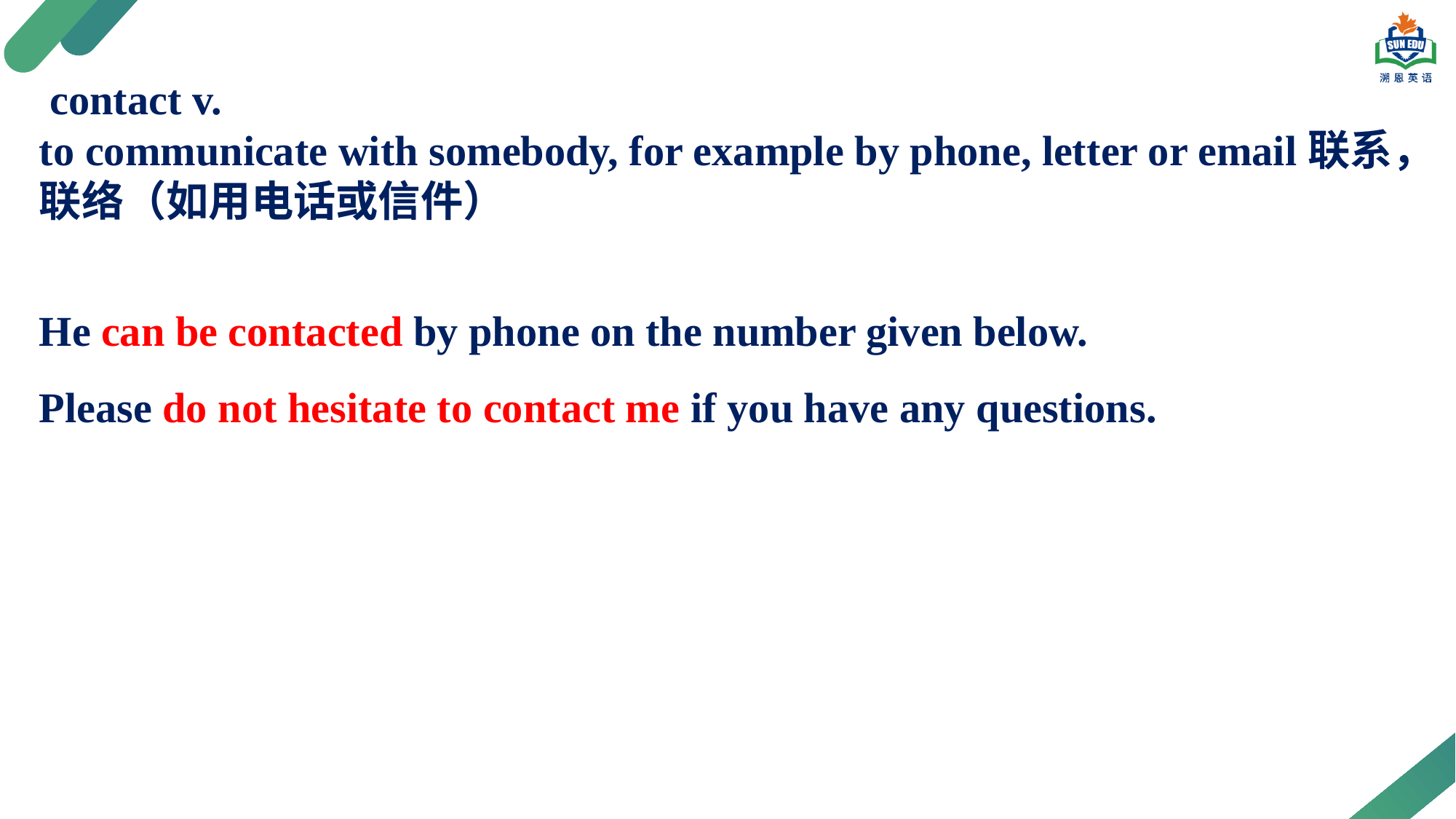

contact v.
to communicate with somebody, for example by phone, letter or email联系，联络（如用电话或信件）
He can be contacted by phone on the number given below.
Please do not hesitate to contact me if you have any questions.